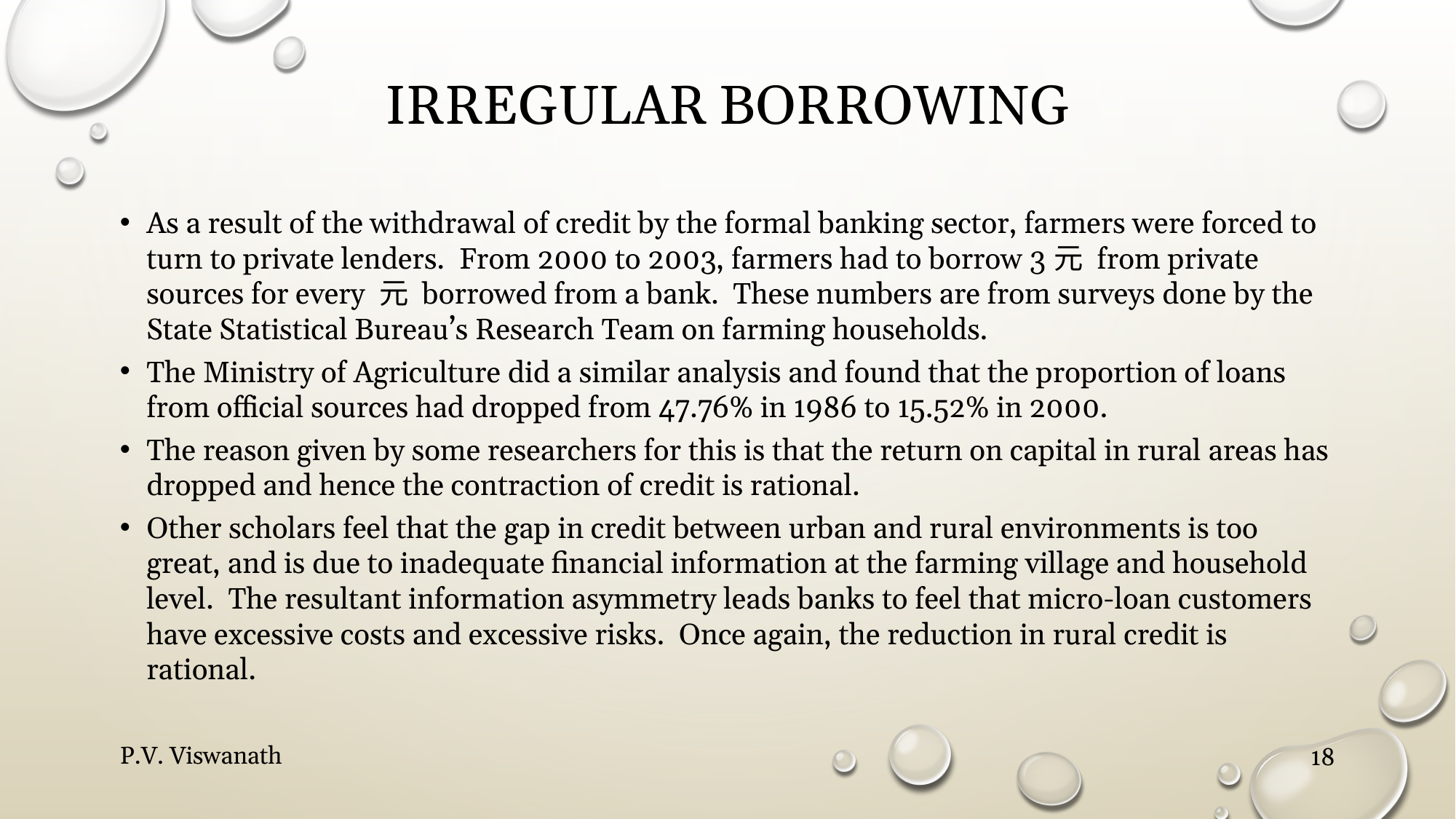

# Irregular borrowing
As a result of the withdrawal of credit by the formal banking sector, farmers were forced to turn to private lenders.  From 2000 to 2003, farmers had to borrow 3元 from private sources for every 元 borrowed from a bank.  These numbers are from surveys done by the State Statistical Bureau’s Research Team on farming households.
The Ministry of Agriculture did a similar analysis and found that the proportion of loans from official sources had dropped from 47.76% in 1986 to 15.52% in 2000.
The reason given by some researchers for this is that the return on capital in rural areas has dropped and hence the contraction of credit is rational.
Other scholars feel that the gap in credit between urban and rural environments is too great, and is due to inadequate financial information at the farming village and household level.  The resultant information asymmetry leads banks to feel that micro-loan customers have excessive costs and excessive risks.  Once again, the reduction in rural credit is rational.
P.V. Viswanath
18